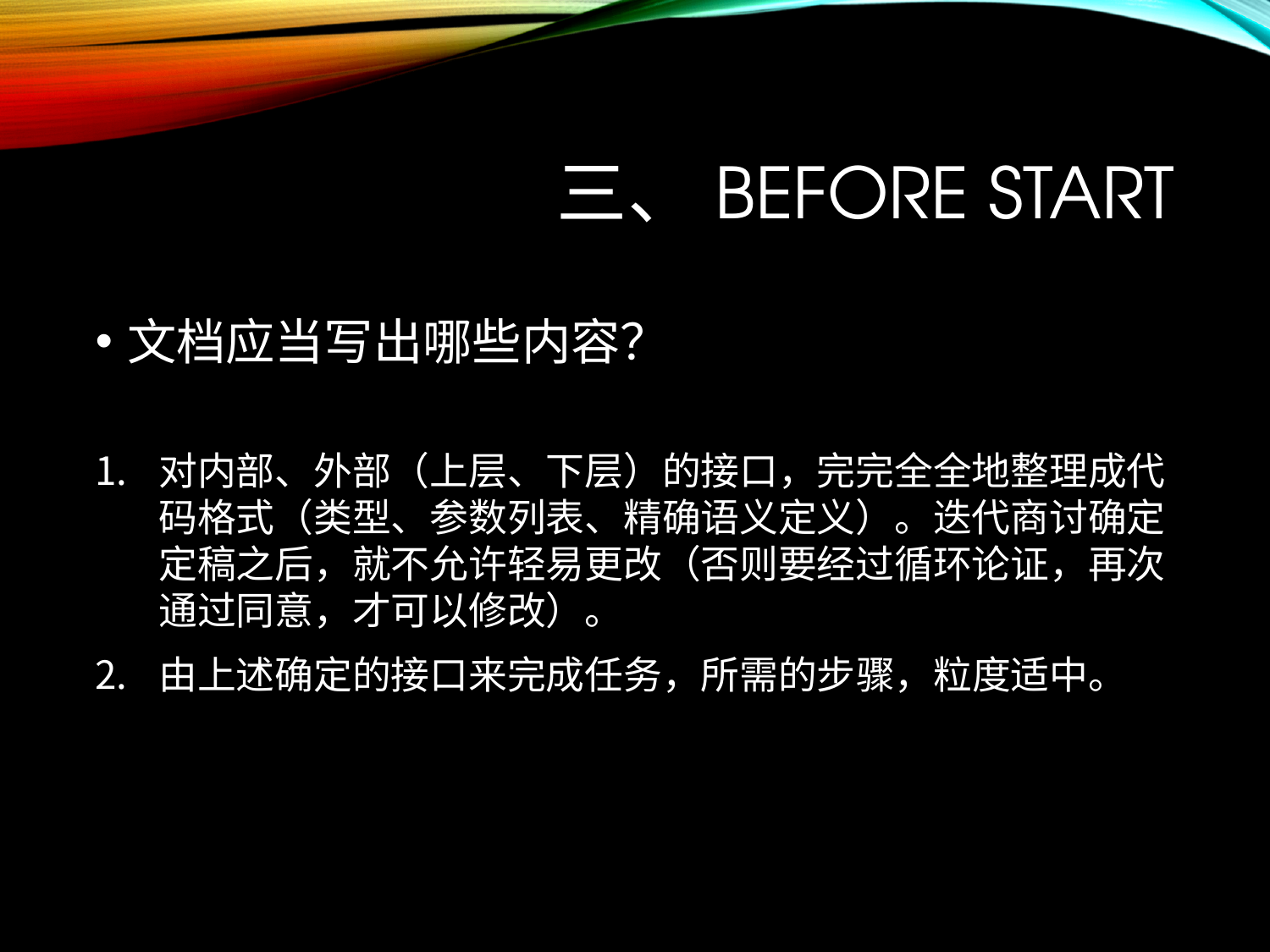

# 三、Before Start
文档应当写出哪些内容？
对内部、外部（上层、下层）的接口，完完全全地整理成代码格式（类型、参数列表、精确语义定义）。迭代商讨确定定稿之后，就不允许轻易更改（否则要经过循环论证，再次通过同意，才可以修改）。
由上述确定的接口来完成任务，所需的步骤，粒度适中。